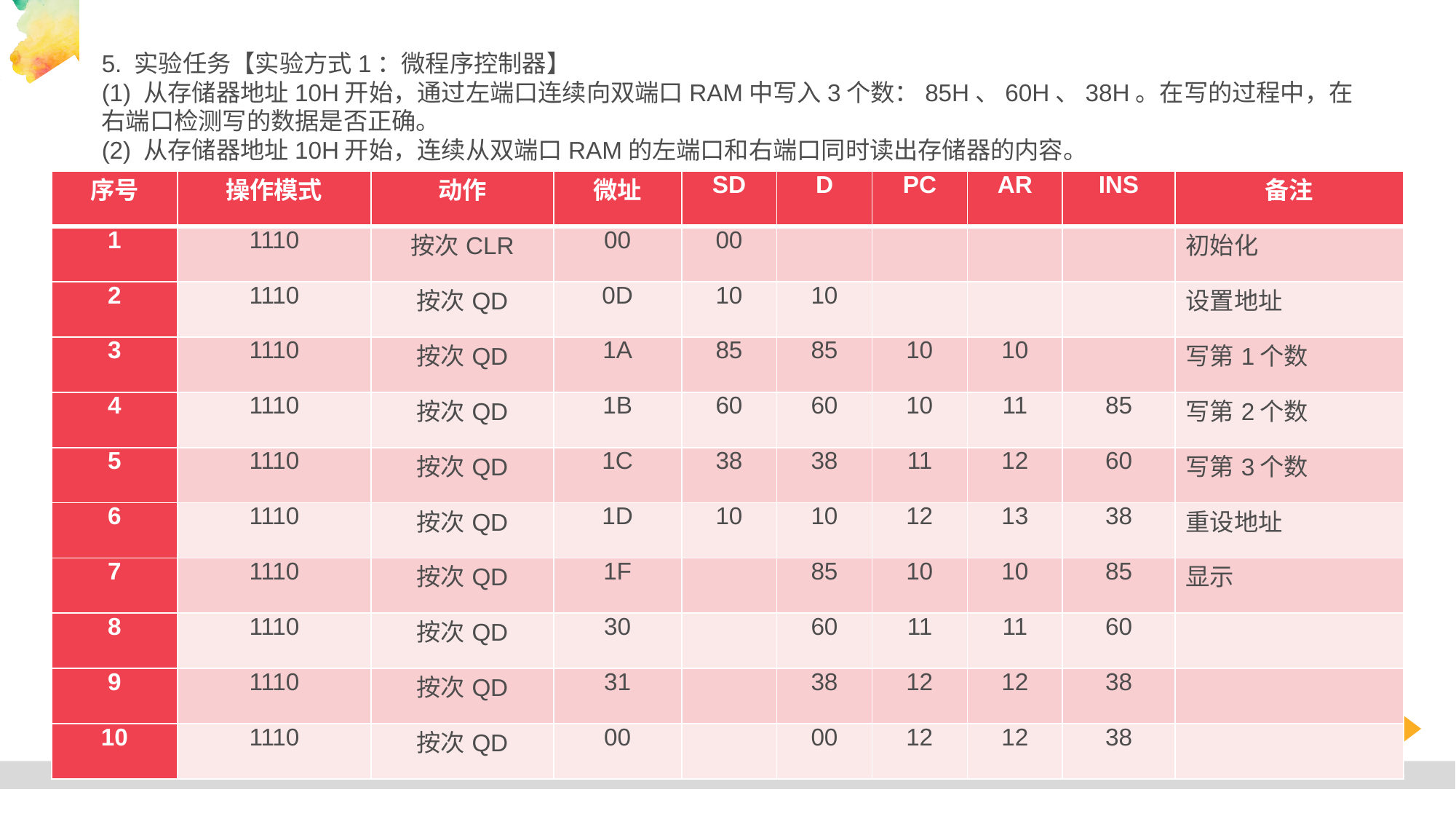

5. 实验任务【实验方式1：微程序控制器】
(1) 从存储器地址10H开始，通过左端口连续向双端口RAM中写入3个数：85H、60H、38H。在写的过程中，在右端口检测写的数据是否正确。
(2) 从存储器地址10H开始，连续从双端口RAM的左端口和右端口同时读出存储器的内容。
| 序号 | 操作模式 | 动作 | 微址 | SD | D | PC | AR | INS | 备注 |
| --- | --- | --- | --- | --- | --- | --- | --- | --- | --- |
| 1 | 1110 | 按次CLR | 00 | 00 |  |  |  |  | 初始化 |
| 2 | 1110 | 按次QD | 0D | 10 | 10 |  |  |  | 设置地址 |
| 3 | 1110 | 按次QD | 1A | 85 | 85 | 10 | 10 |  | 写第1个数 |
| 4 | 1110 | 按次QD | 1B | 60 | 60 | 10 | 11 | 85 | 写第2个数 |
| 5 | 1110 | 按次QD | 1C | 38 | 38 | 11 | 12 | 60 | 写第3个数 |
| 6 | 1110 | 按次QD | 1D | 10 | 10 | 12 | 13 | 38 | 重设地址 |
| 7 | 1110 | 按次QD | 1F |  | 85 | 10 | 10 | 85 | 显示 |
| 8 | 1110 | 按次QD | 30 |  | 60 | 11 | 11 | 60 |  |
| 9 | 1110 | 按次QD | 31 |  | 38 | 12 | 12 | 38 |  |
| 10 | 1110 | 按次QD | 00 |  | 00 | 12 | 12 | 38 |  |